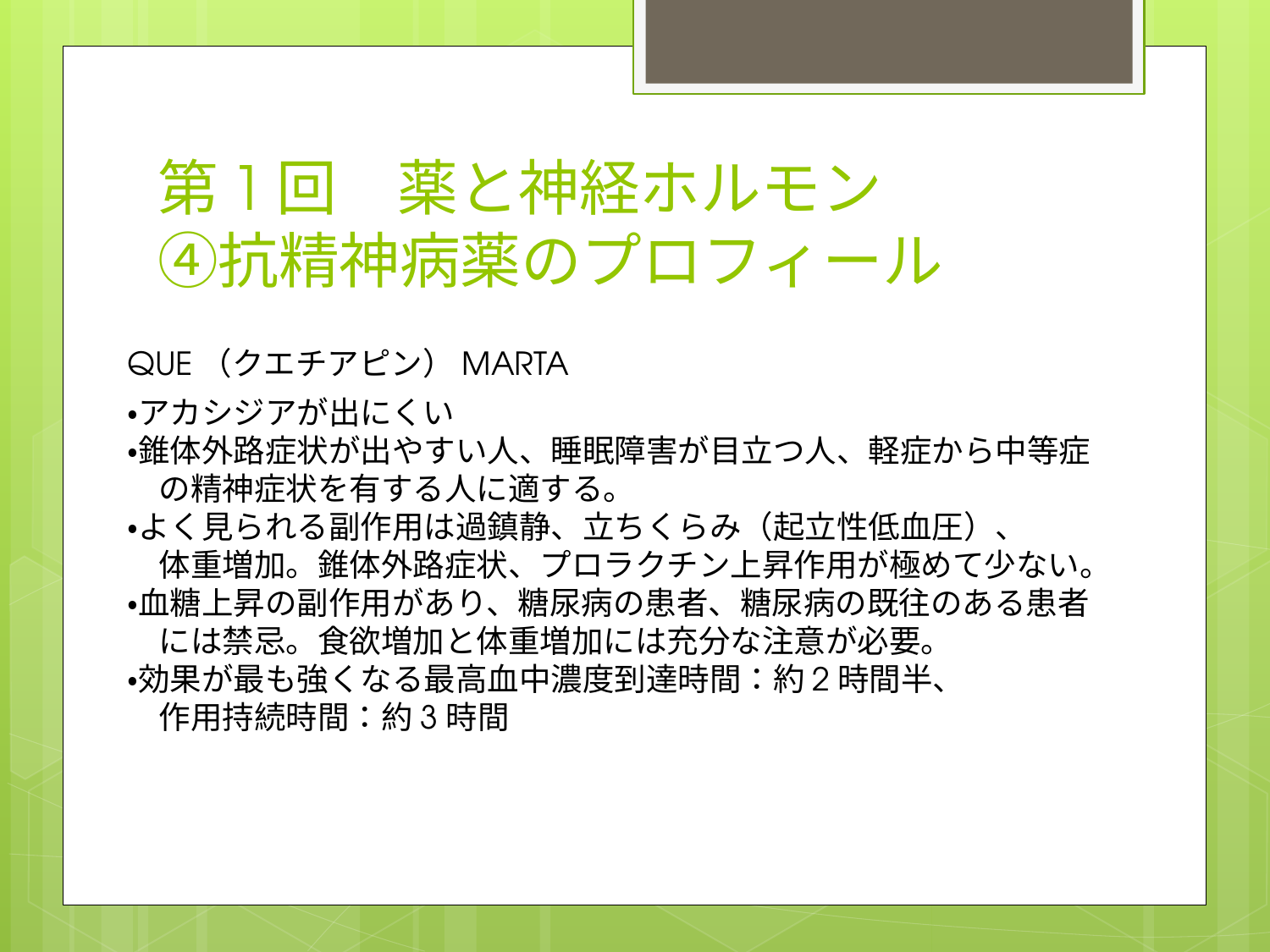

# 第1回　薬と神経ホルモン ④抗精神病薬のプロフィール
QUE（クエチアピン）MARTA
・アカシジアが出にくい
・錐体外路症状が出やすい人、睡眠障害が目立つ人、軽症から中等症
　の精神症状を有する人に適する。
・よく見られる副作用は過鎮静、立ちくらみ（起立性低血圧）、
　体重増加。錐体外路症状、プロラクチン上昇作用が極めて少ない。
・血糖上昇の副作用があり、糖尿病の患者、糖尿病の既往のある患者
　には禁忌。食欲増加と体重増加には充分な注意が必要。
・効果が最も強くなる最高血中濃度到達時間：約2時間半、
　作用持続時間：約3時間